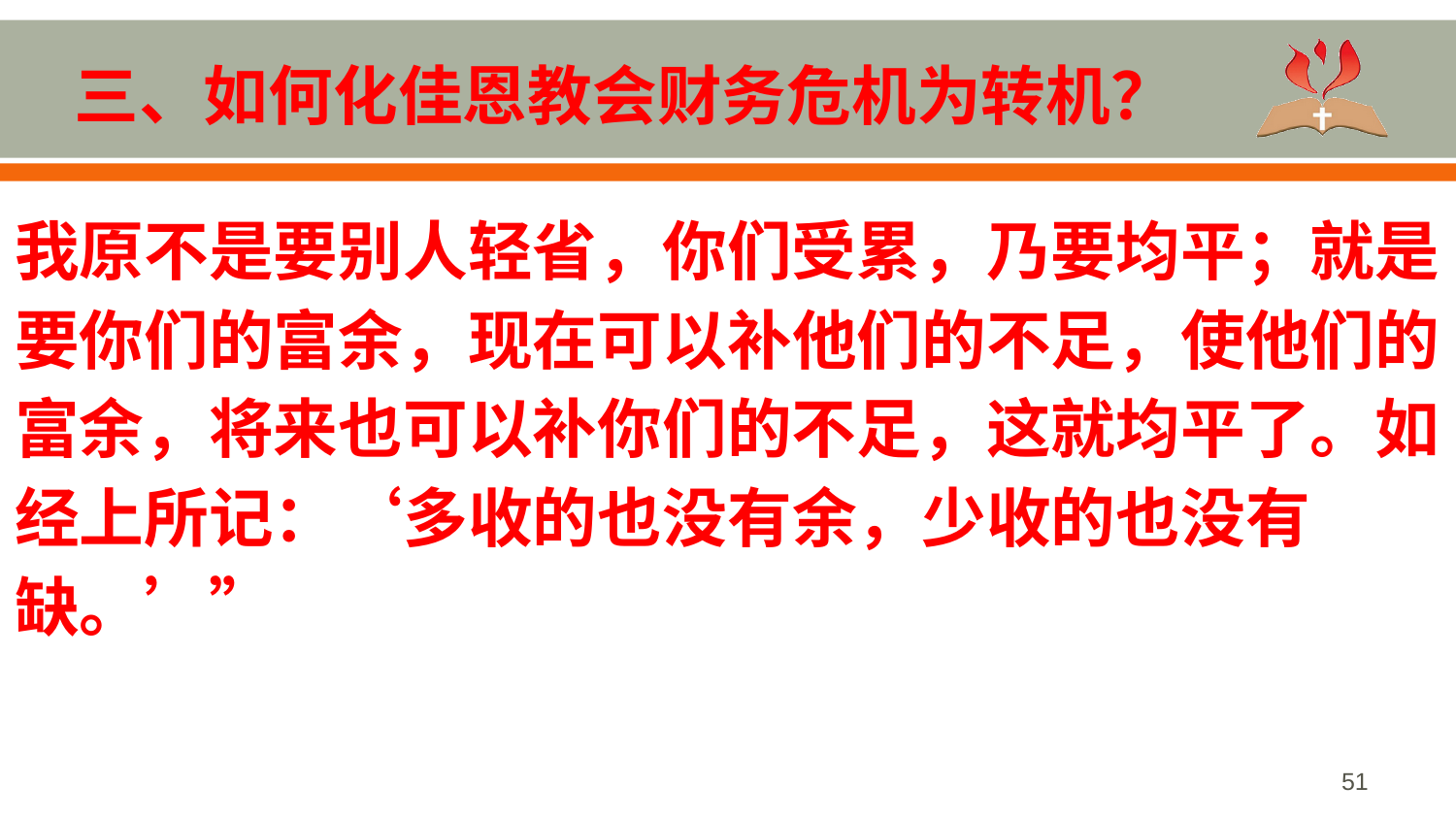

# 三、如何化佳恩教会财务危机为转机？
我原不是要别人轻省，你们受累，乃要均平；就是要你们的富余，现在可以补他们的不足，使他们的富余，将来也可以补你们的不足，这就均平了。如经上所记：‘多收的也没有余，少收的也没有缺。’”

51